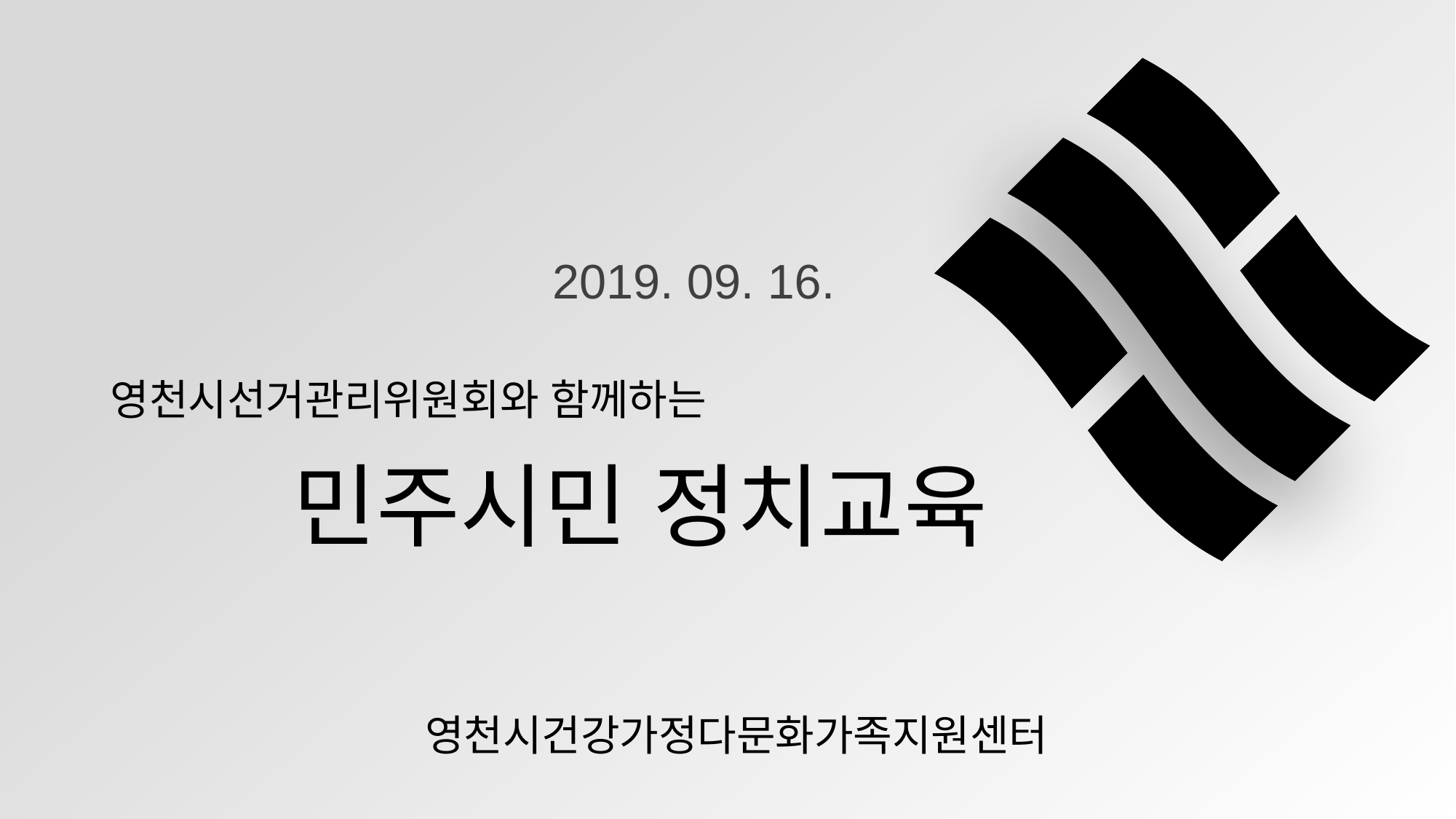

2019. 09. 16.

영천시선거관리위원회와 함께하는
민주시민 정치교육
영천시건강가정다문화가족지원센터